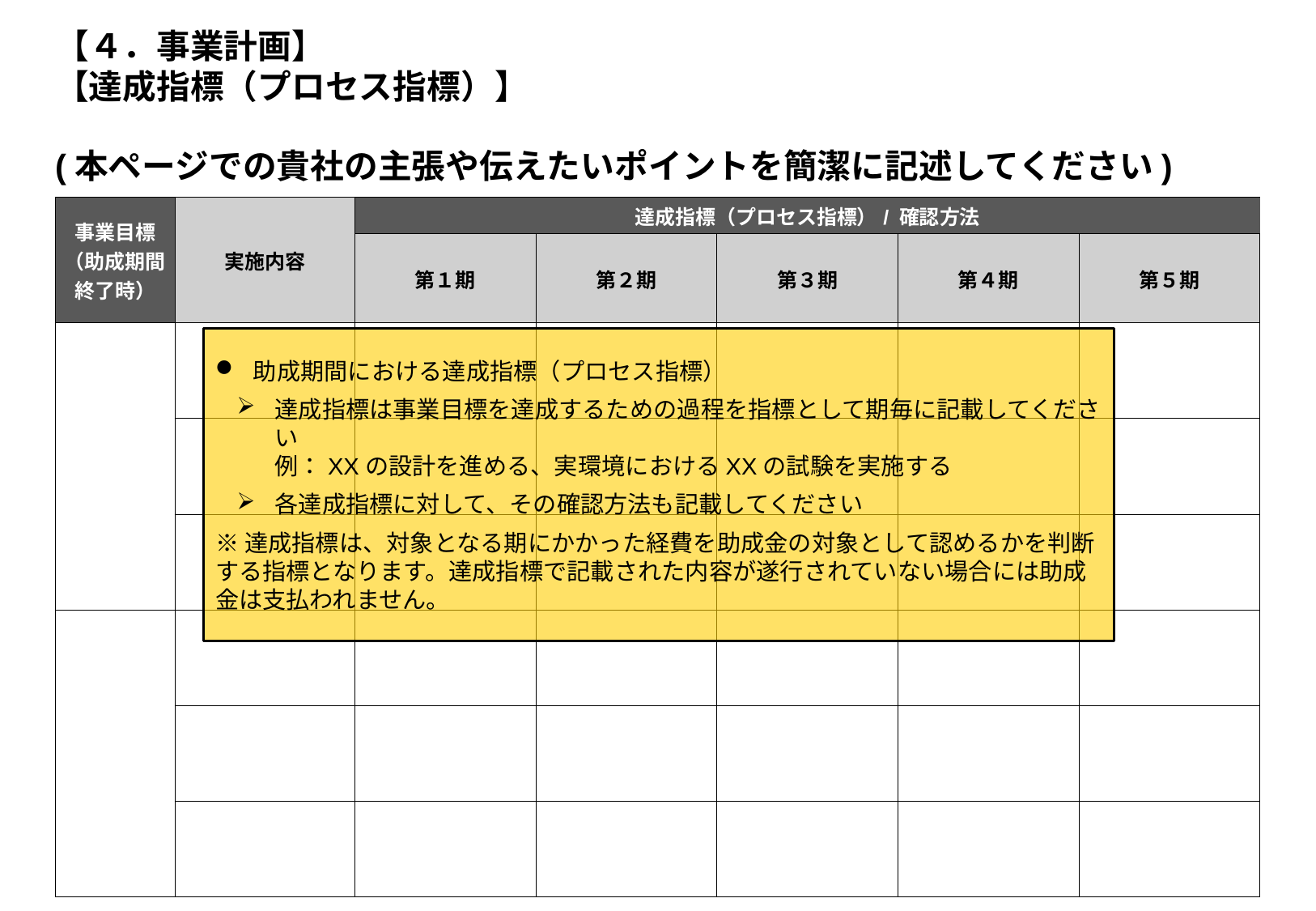

# 【４．事業計画】 【達成指標（プロセス指標）】
(本ページでの貴社の主張や伝えたいポイントを簡潔に記述してください)
| 事業目標 （助成期間終了時） | 実施内容 | 達成指標（プロセス指標）/ 確認方法 |  |  |  |  |
| --- | --- | --- | --- | --- | --- | --- |
|  |  | 第１期 | 第２期 | 第３期 | 第４期 | 第５期 |
|  |  |  |  |  |  |  |
|  |  |  |  |  |  |  |
|  |  |  |  |  |  |  |
|  |  |  |  |  |  |  |
|  |  |  |  |  |  |  |
|  |  |  |  |  |  |  |
助成期間における達成指標（プロセス指標）
達成指標は事業目標を達成するための過程を指標として期毎に記載してください
例：XXの設計を進める、実環境におけるXXの試験を実施する
各達成指標に対して、その確認方法も記載してください
※達成指標は、対象となる期にかかった経費を助成金の対象として認めるかを判断する指標となります。達成指標で記載された内容が遂行されていない場合には助成金は支払われません。